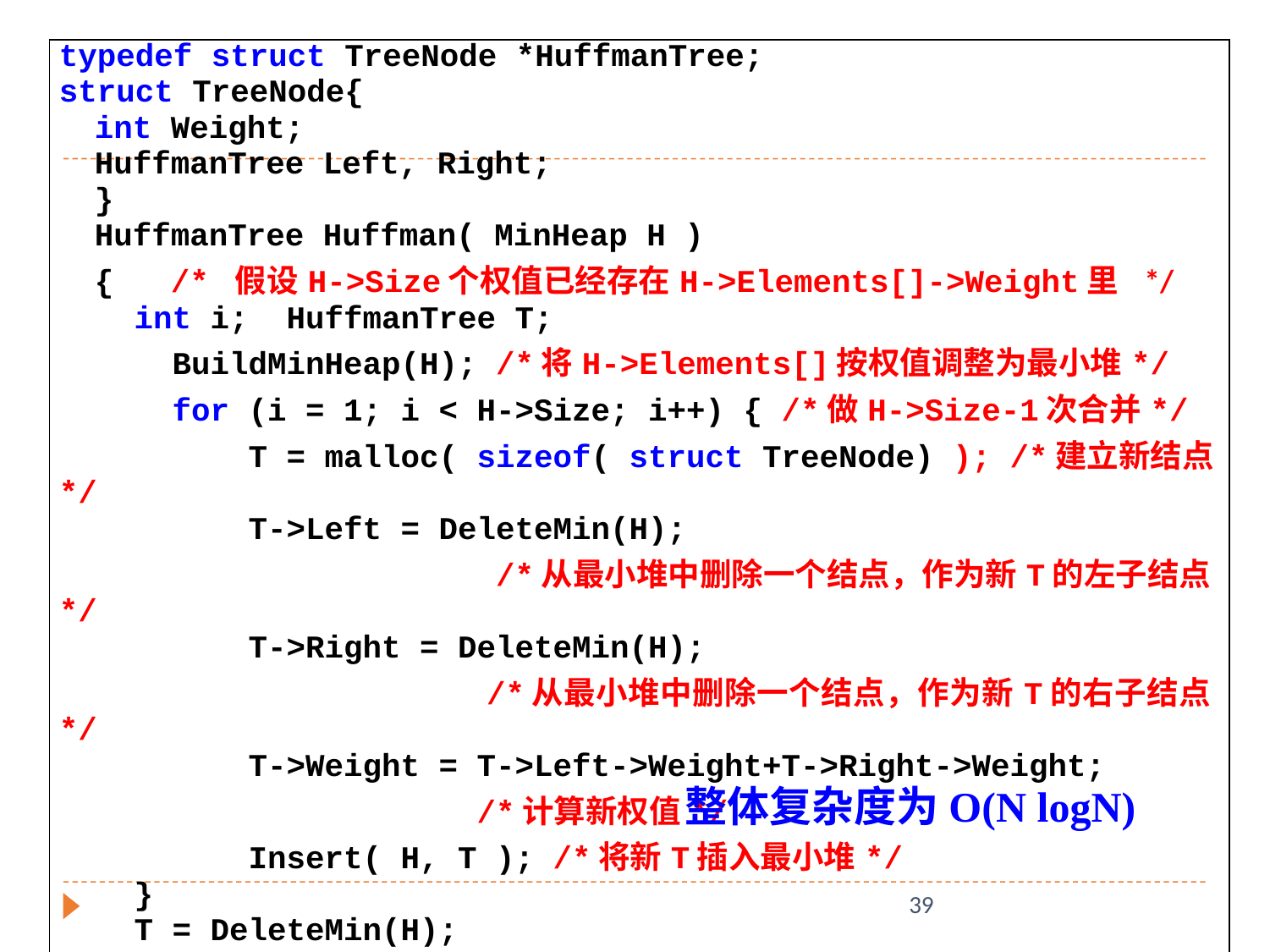

| typedef struct TreeNode \*HuffmanTree; struct TreeNode{ int Weight; HuffmanTree Left, Right; } HuffmanTree Huffman( MinHeap H ) { /\* 假设H->Size个权值已经存在H->Elements[]->Weight里 \*/ int i; HuffmanTree T; BuildMinHeap(H); /\*将H->Elements[]按权值调整为最小堆\*/ for (i = 1; i < H->Size; i++) { /\*做H->Size-1次合并\*/ T = malloc( sizeof( struct TreeNode) ); /\*建立新结点\*/ T->Left = DeleteMin(H); /\*从最小堆中删除一个结点，作为新T的左子结点\*/ T->Right = DeleteMin(H); /\*从最小堆中删除一个结点，作为新T的右子结点\*/ T->Weight = T->Left->Weight+T->Right->Weight; /\*计算新权值\*/ Insert( H, T ); /\*将新T插入最小堆\*/ } T = DeleteMin(H); return T; } |
| --- |
整体复杂度为O(N logN)
39